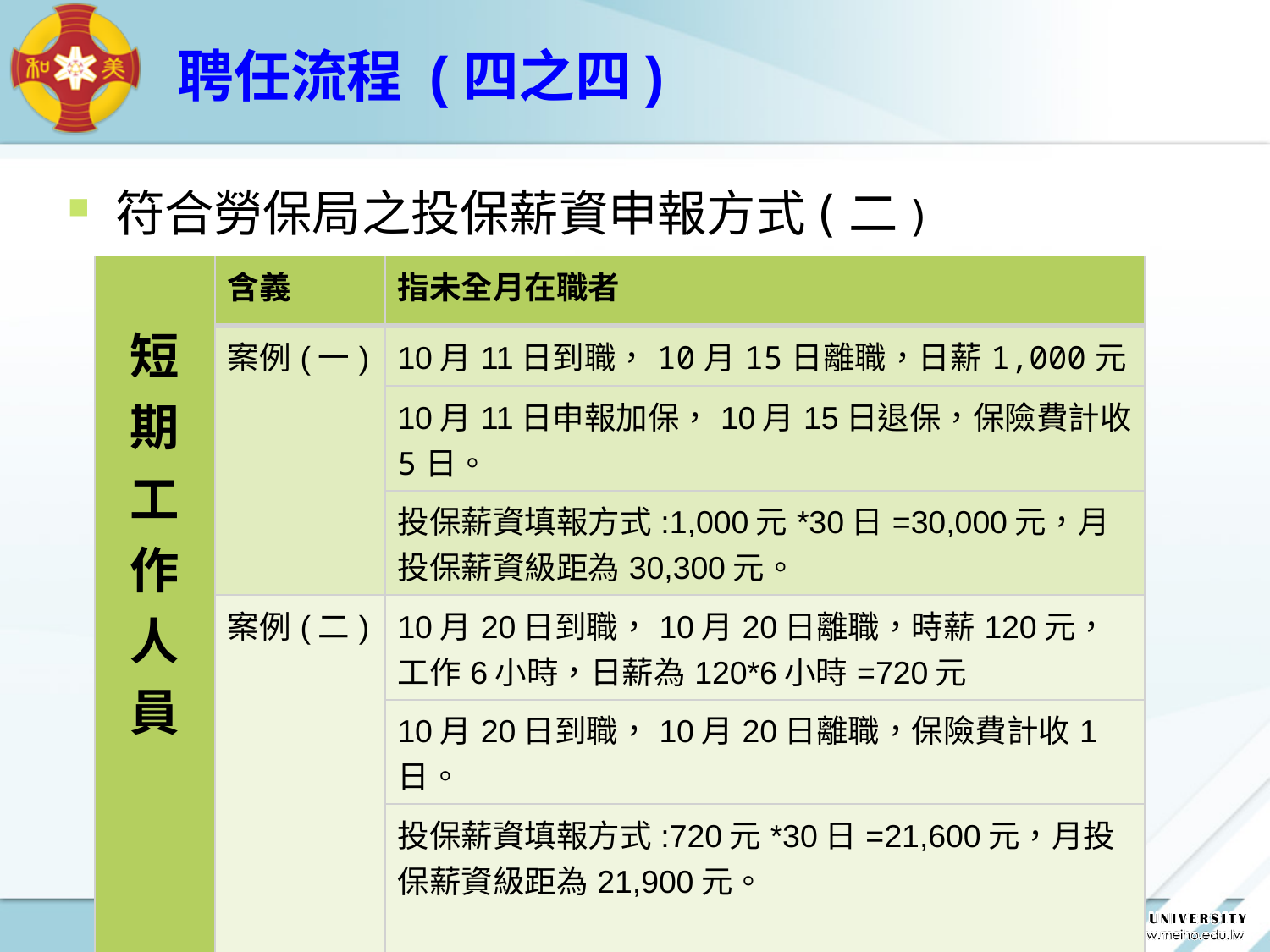

# 聘任流程 (四之四)
符合勞保局之投保薪資申報方式(二)

| 短 期 工 作 人 員 | 含義 | 指未全月在職者 |
| --- | --- | --- |
|  | 案例(一) | 10月11日到職，10月15日離職，日薪1,000元 |
|  |  | 10月11日申報加保，10月15日退保，保險費計收5日。 |
|  |  | 投保薪資填報方式:1,000元\*30日=30,000元，月投保薪資級距為30,300元。 |
|  | 案例(二) | 10月20日到職，10月20日離職，時薪120元，工作6小時，日薪為120\*6小時=720元 |
|  |  | 10月20日到職，10月20日離職，保險費計收1日。 |
|  |  | 投保薪資填報方式:720元\*30日=21,600元，月投保薪資級距為21,900元。 |